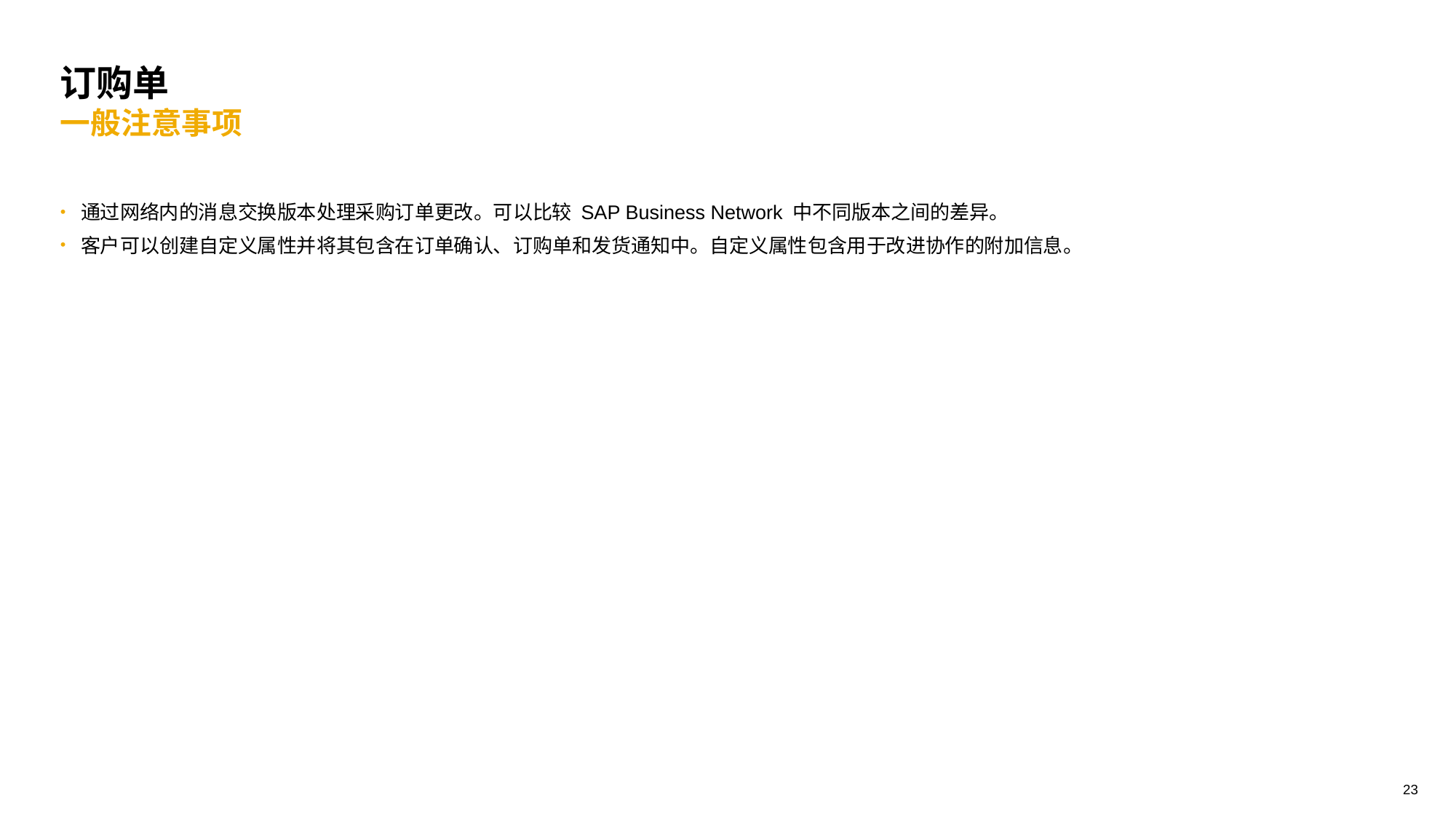

# 订购单 一般注意事项
通过网络内的消息交换版本处理采购订单更改。可以比较 SAP Business Network 中不同版本之间的差异。
客户可以创建自定义属性并将其包含在订单确认、订购单和发货通知中。自定义属性包含用于改进协作的附加信息。